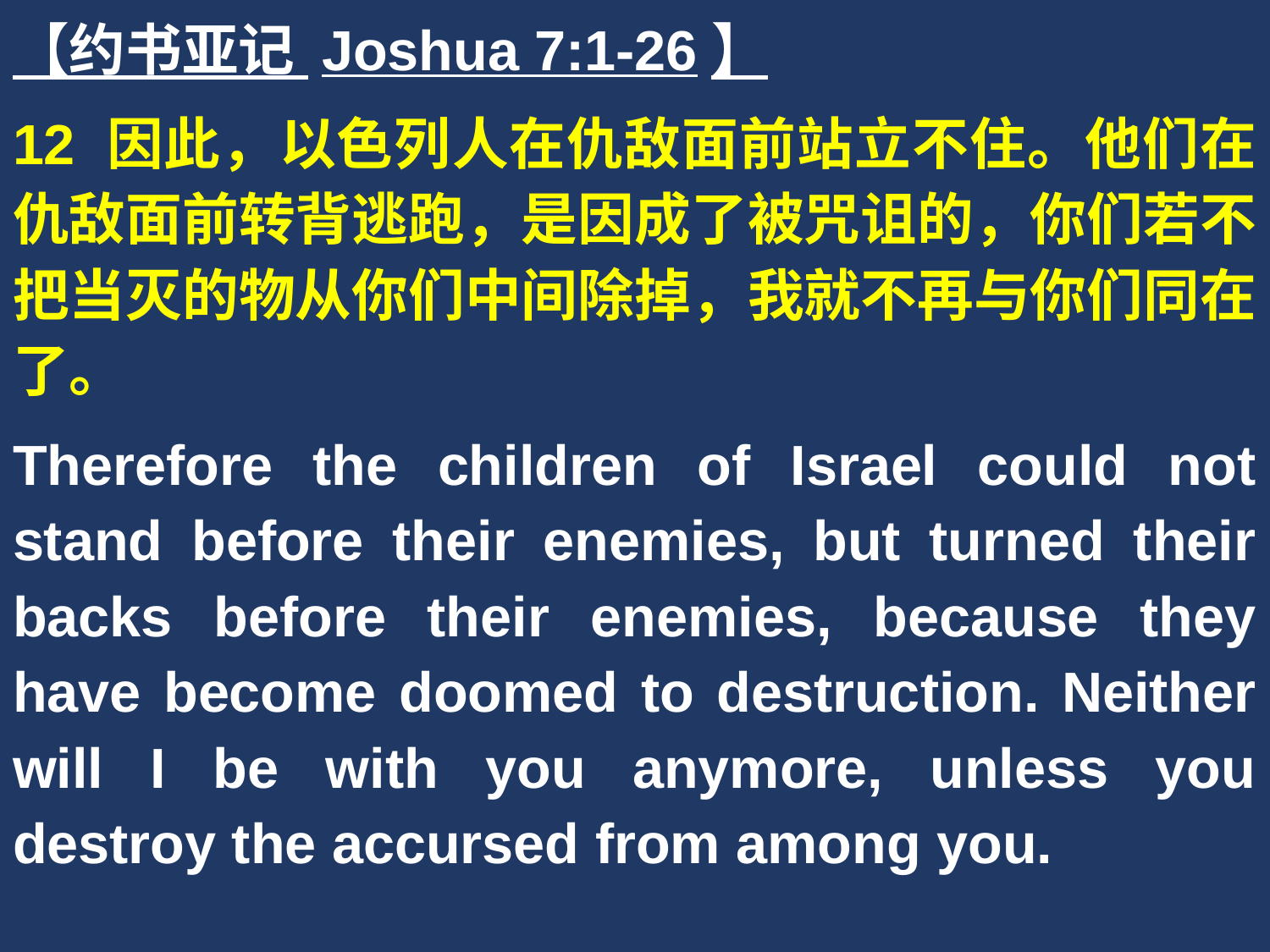

【约书亚记 Joshua 7:1-26】
12 因此，以色列人在仇敌面前站立不住。他们在仇敌面前转背逃跑，是因成了被咒诅的，你们若不把当灭的物从你们中间除掉，我就不再与你们同在了。
Therefore the children of Israel could not stand before their enemies, but turned their backs before their enemies, because they have become doomed to destruction. Neither will I be with you anymore, unless you destroy the accursed from among you.